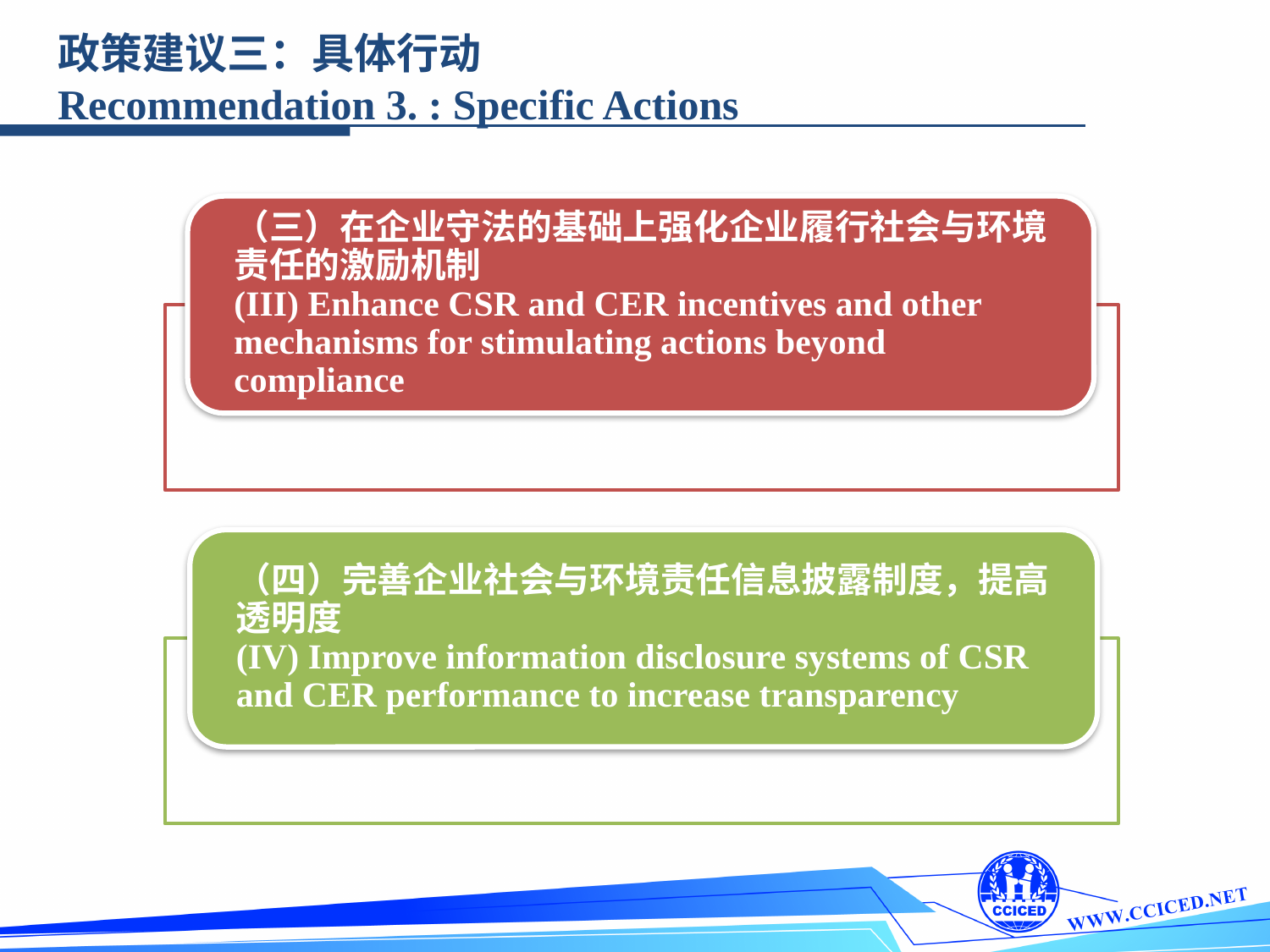

政策建议三：具体行动
Recommendation 3. : Specific Actions
（三）在企业守法的基础上强化企业履行社会与环境责任的激励机制
(III) Enhance CSR and CER incentives and other mechanisms for stimulating actions beyond compliance
（四）完善企业社会与环境责任信息披露制度，提高透明度
(IV) Improve information disclosure systems of CSR and CER performance to increase transparency